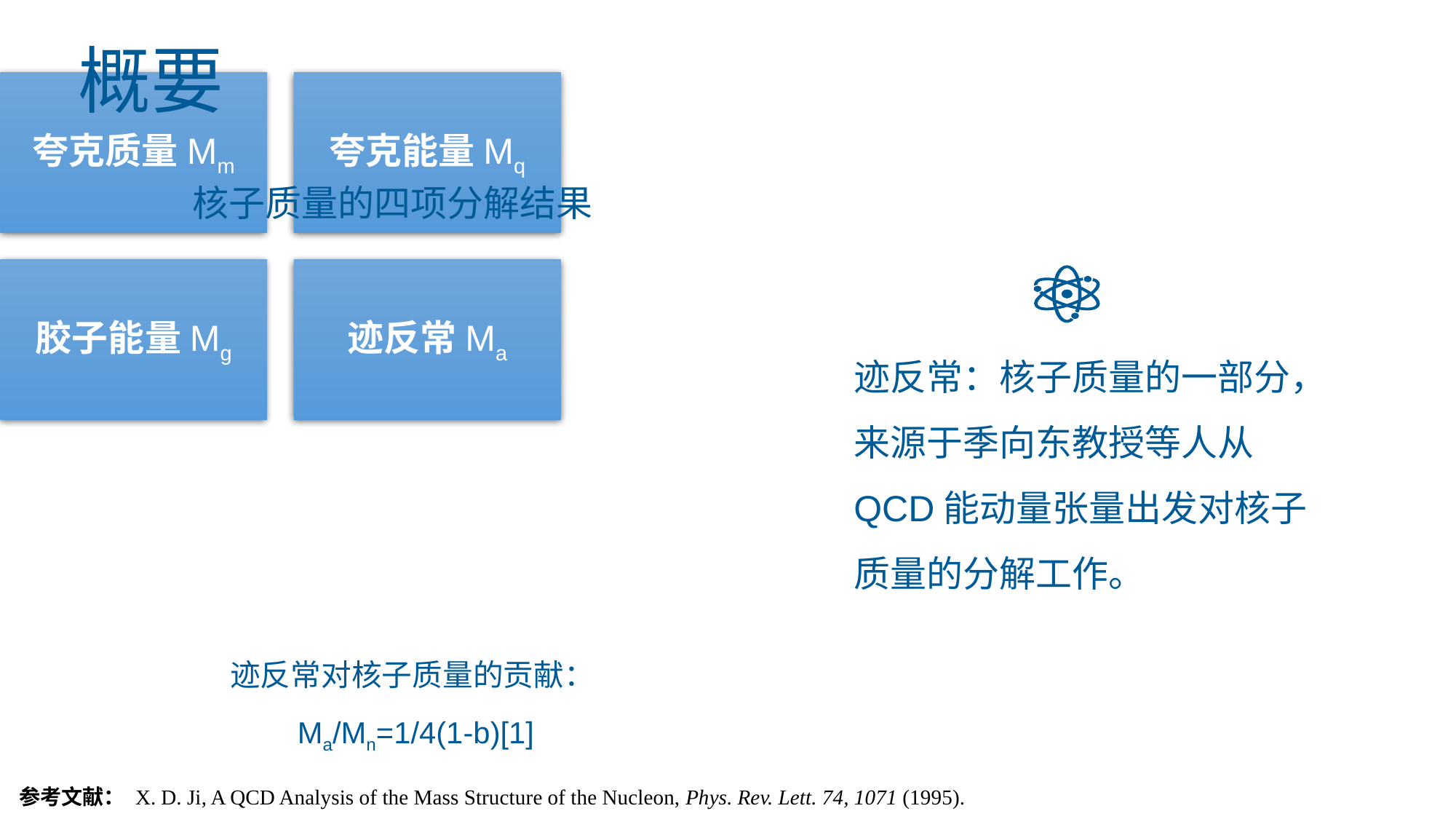

概要
核子质量的四项分解结果
夸克质量Mm
夸克能量Mq
胶子能量Mg
迹反常Ma

迹反常：核子质量的一部分，来源于季向东教授等人从QCD能动量张量出发对核子质量的分解工作。
迹反常对核子质量的贡献：Ma/Mn=1/4(1-b)[1]
参考文献： X. D. Ji, A QCD Analysis of the Mass Structure of the Nucleon, Phys. Rev. Lett. 74, 1071 (1995).